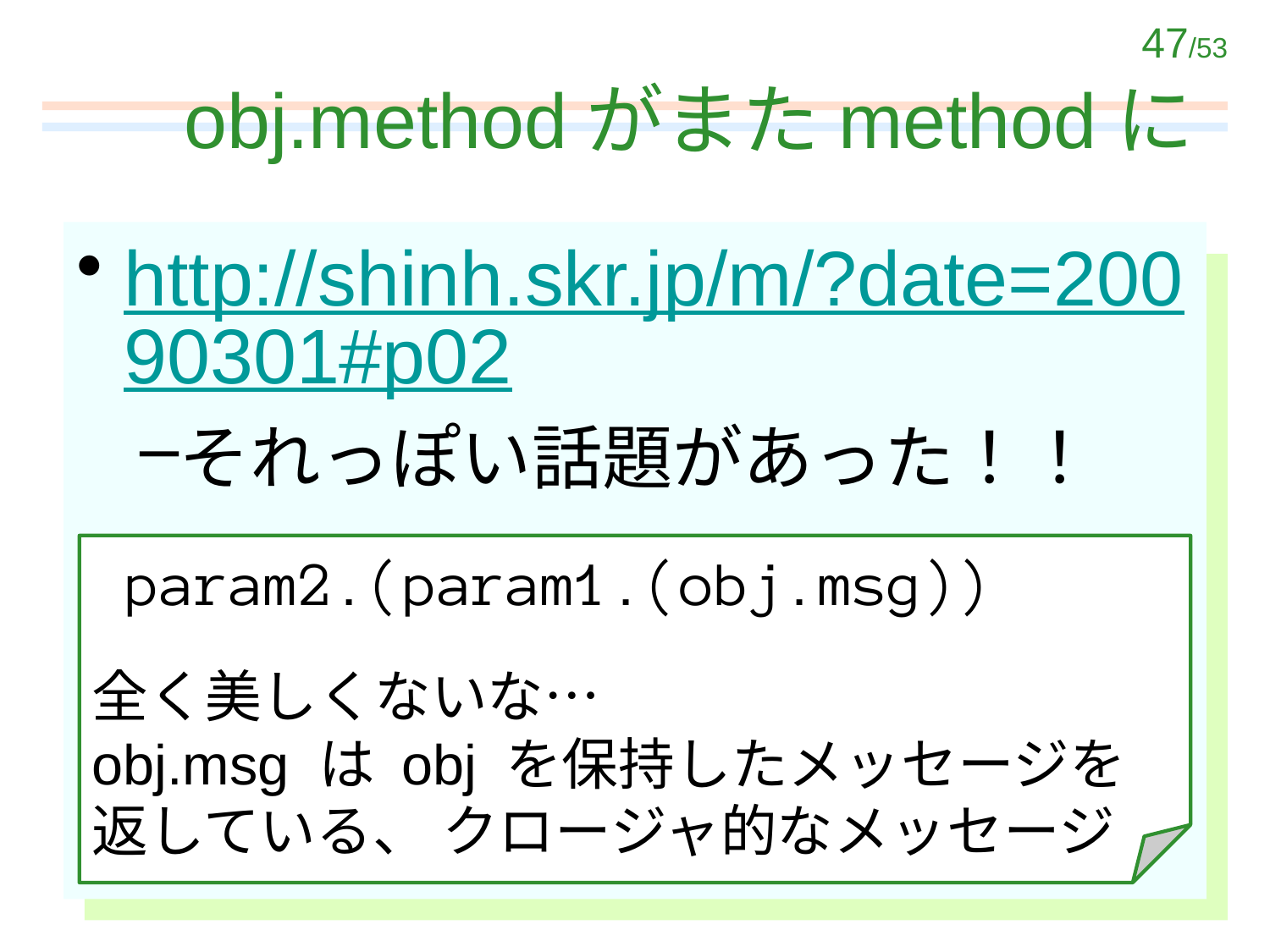

# obj.methodがまたmethodに
http://shinh.skr.jp/m/?date=20090301#p02
それっぽい話題があった！！
 param2.(param1.(obj.msg))

全く美しくないな…
obj.msg は obj を保持したメッセージを返している、 クロージャ的なメッセージ